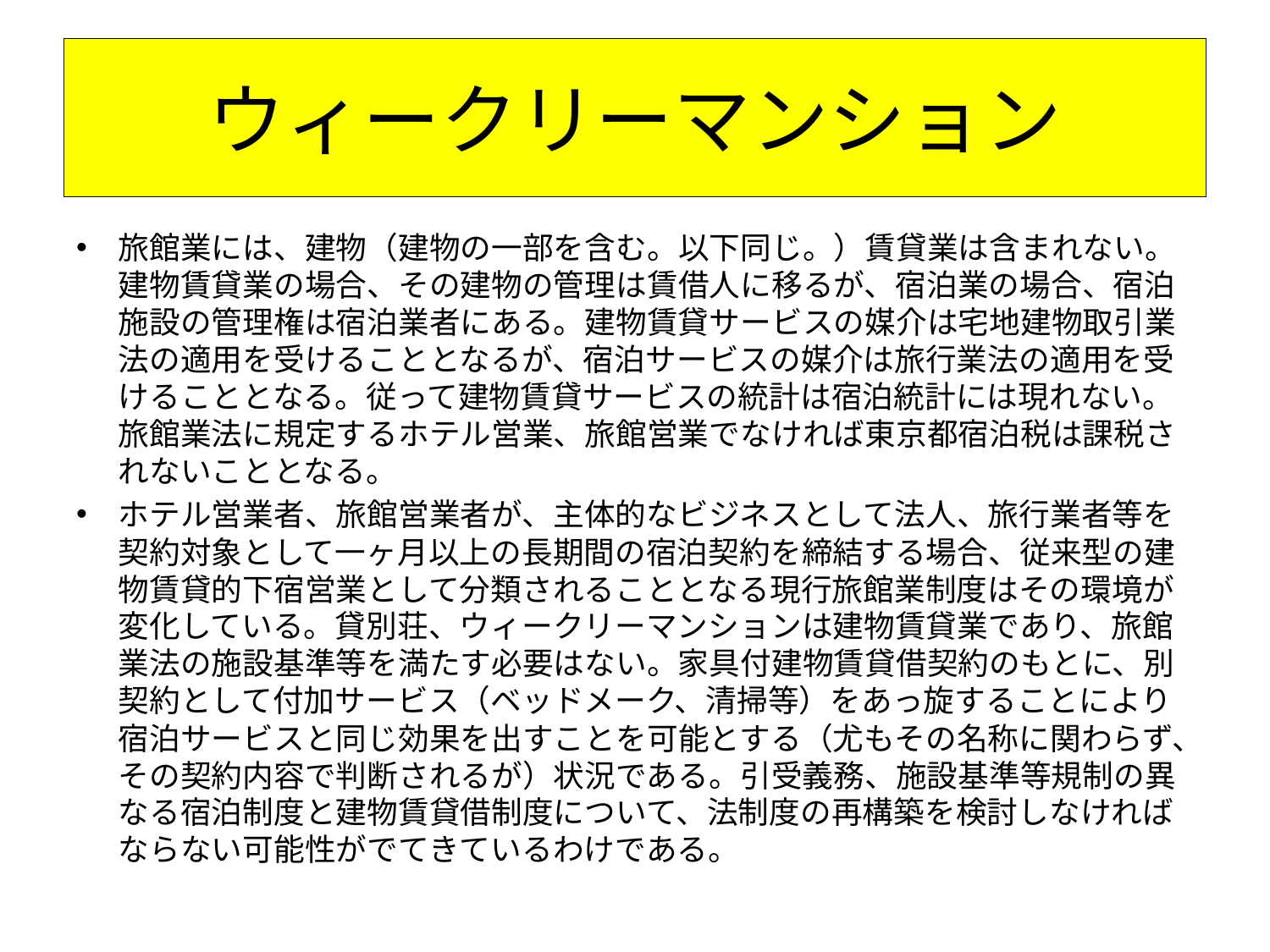

# ウィークリーマンション
旅館業には、建物（建物の一部を含む。以下同じ。）賃貸業は含まれない。建物賃貸業の場合、その建物の管理は賃借人に移るが、宿泊業の場合、宿泊施設の管理権は宿泊業者にある。建物賃貸サービスの媒介は宅地建物取引業法の適用を受けることとなるが、宿泊サービスの媒介は旅行業法の適用を受けることとなる。従って建物賃貸サービスの統計は宿泊統計には現れない。旅館業法に規定するホテル営業、旅館営業でなければ東京都宿泊税は課税されないこととなる。
ホテル営業者、旅館営業者が、主体的なビジネスとして法人、旅行業者等を契約対象として一ヶ月以上の長期間の宿泊契約を締結する場合、従来型の建物賃貸的下宿営業として分類されることとなる現行旅館業制度はその環境が変化している。貸別荘、ウィークリーマンションは建物賃貸業であり、旅館業法の施設基準等を満たす必要はない。家具付建物賃貸借契約のもとに、別契約として付加サービス（ベッドメーク、清掃等）をあっ旋することにより宿泊サービスと同じ効果を出すことを可能とする（尤もその名称に関わらず、その契約内容で判断されるが）状況である。引受義務、施設基準等規制の異なる宿泊制度と建物賃貸借制度について、法制度の再構築を検討しなければならない可能性がでてきているわけである。